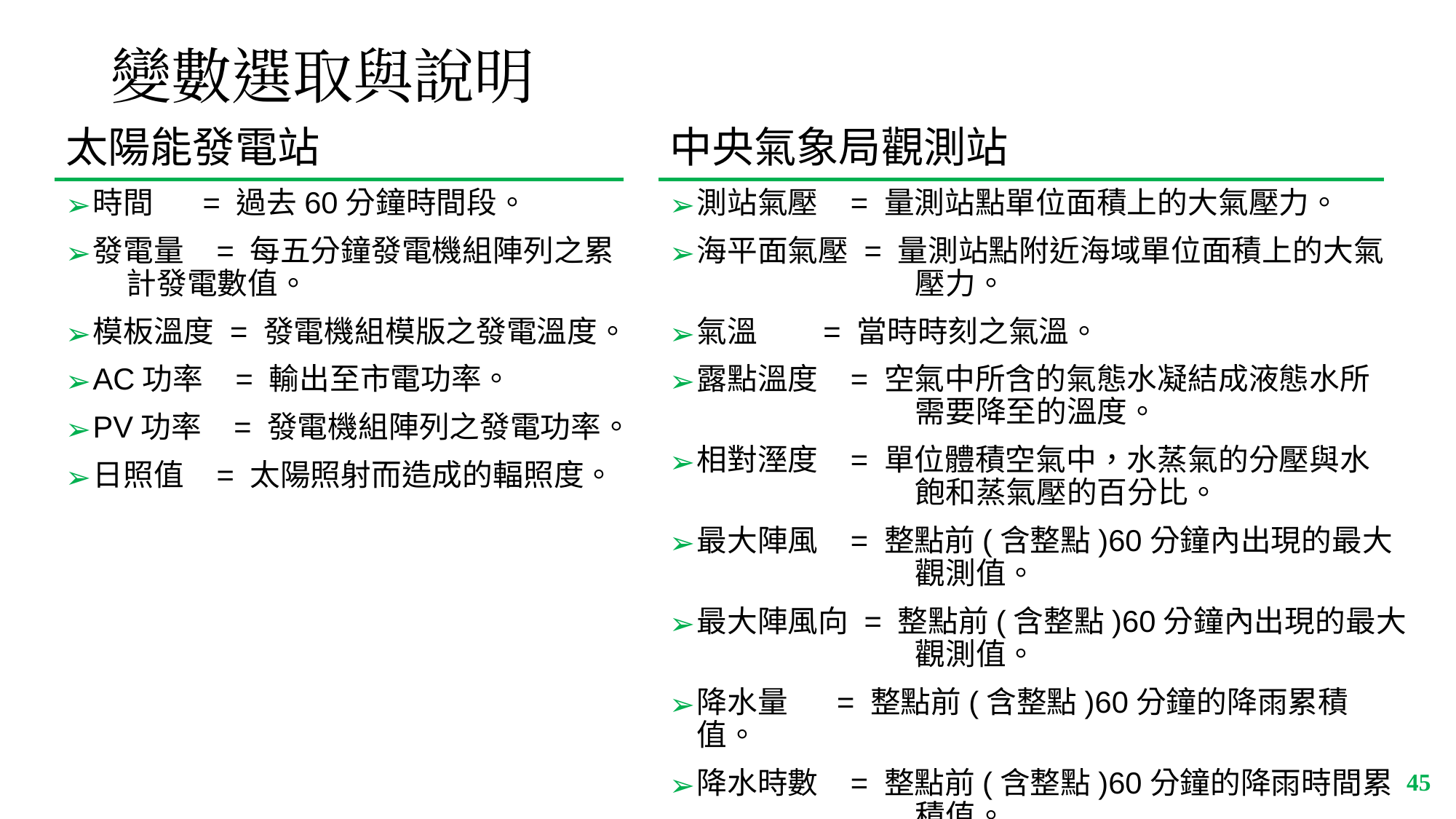

# 變數選取與說明
太陽能發電站
時間     = 過去60分鐘時間段。
發電量   = 每五分鐘發電機組陣列之累	      計發電數值。
模板溫度 = 發電機組模版之發電溫度。
AC功率   = 輸出至市電功率。
PV功率   = 發電機組陣列之發電功率。
日照值   = 太陽照射而造成的輻照度。
中央氣象局觀測站
測站氣壓   = 量測站點單位面積上的大氣壓力。
海平面氣壓 = 量測站點附近海域單位面積上的大氣		壓力。
氣溫       = 當時時刻之氣溫。
露點溫度   = 空氣中所含的氣態水凝結成液態水所		需要降至的溫度。
相對溼度   = 單位體積空氣中，水蒸氣的分壓與水		飽和蒸氣壓的百分比。
最大陣風   = 整點前(含整點)60分鐘內出現的最大		觀測值。
最大陣風向 = 整點前(含整點)60分鐘內出現的最大		觀測值。
降水量     = 整點前(含整點)60分鐘的降雨累積值。
降水時數   = 整點前(含整點)60分鐘的降雨時間累		積值。
45